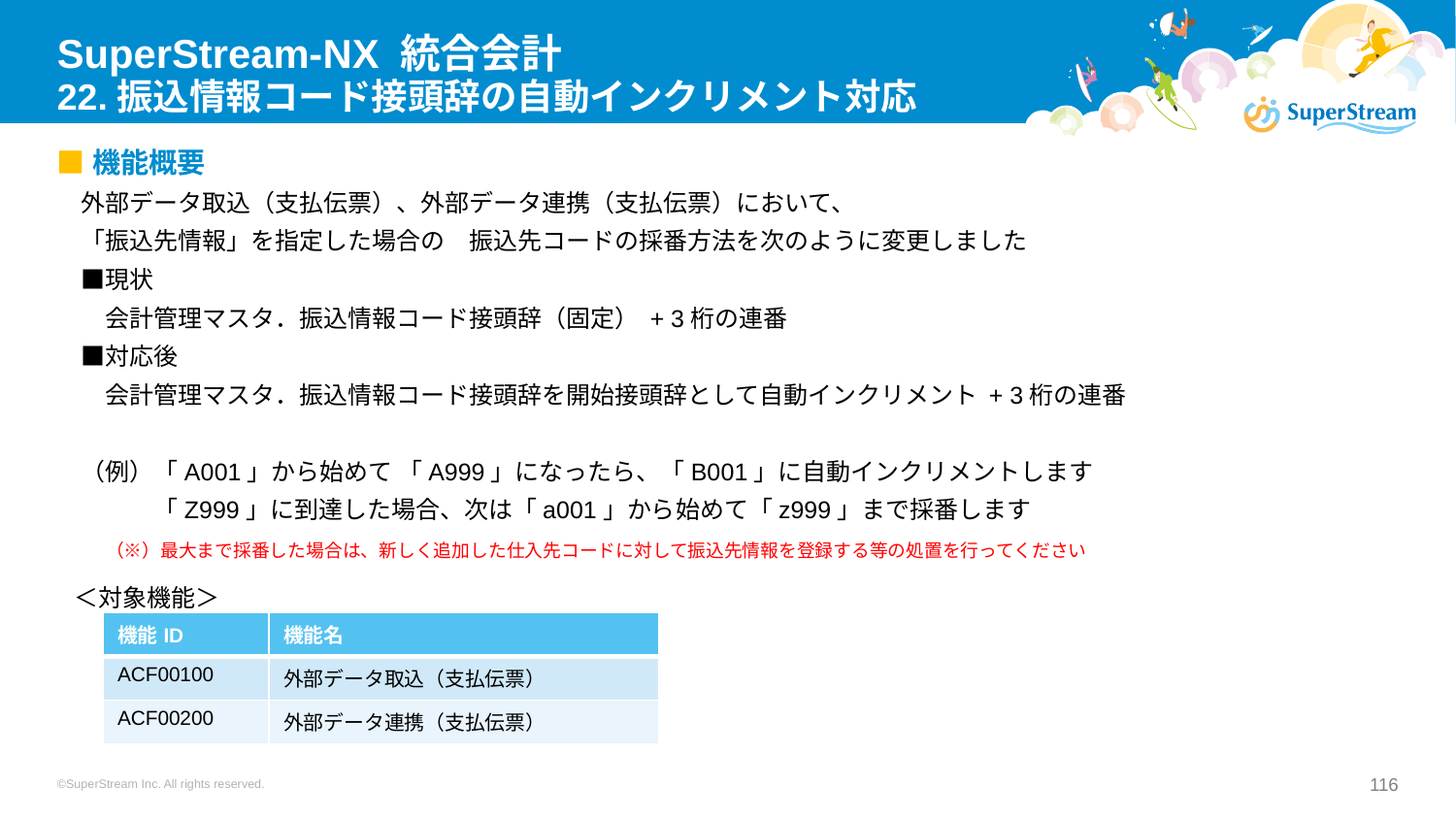

# SuperStream-NX 統合会計 22.振込情報コード接頭辞の自動インクリメント対応
■機能概要
　外部データ取込（支払伝票）、外部データ連携（支払伝票）において、
　「振込先情報」を指定した場合の　振込先コードの採番方法を次のように変更しました
　■現状
　　会計管理マスタ．振込情報コード接頭辞（固定） + 3桁の連番
　■対応後
　　会計管理マスタ．振込情報コード接頭辞を開始接頭辞として自動インクリメント + 3桁の連番

　（例）「A001」から始めて 「A999」になったら、「B001」に自動インクリメントします
　　　　「Z999」に到達した場合、次は「a001」から始めて「z999」まで採番します
　　（※）最大まで採番した場合は、新しく追加した仕入先コードに対して振込先情報を登録する等の処置を行ってください
＜対象機能＞

| 機能ID | 機能名 |
| --- | --- |
| ACF00100 | 外部データ取込（支払伝票） |
| ACF00200 | 外部データ連携（支払伝票） |
©SuperStream Inc. All rights reserved.
116